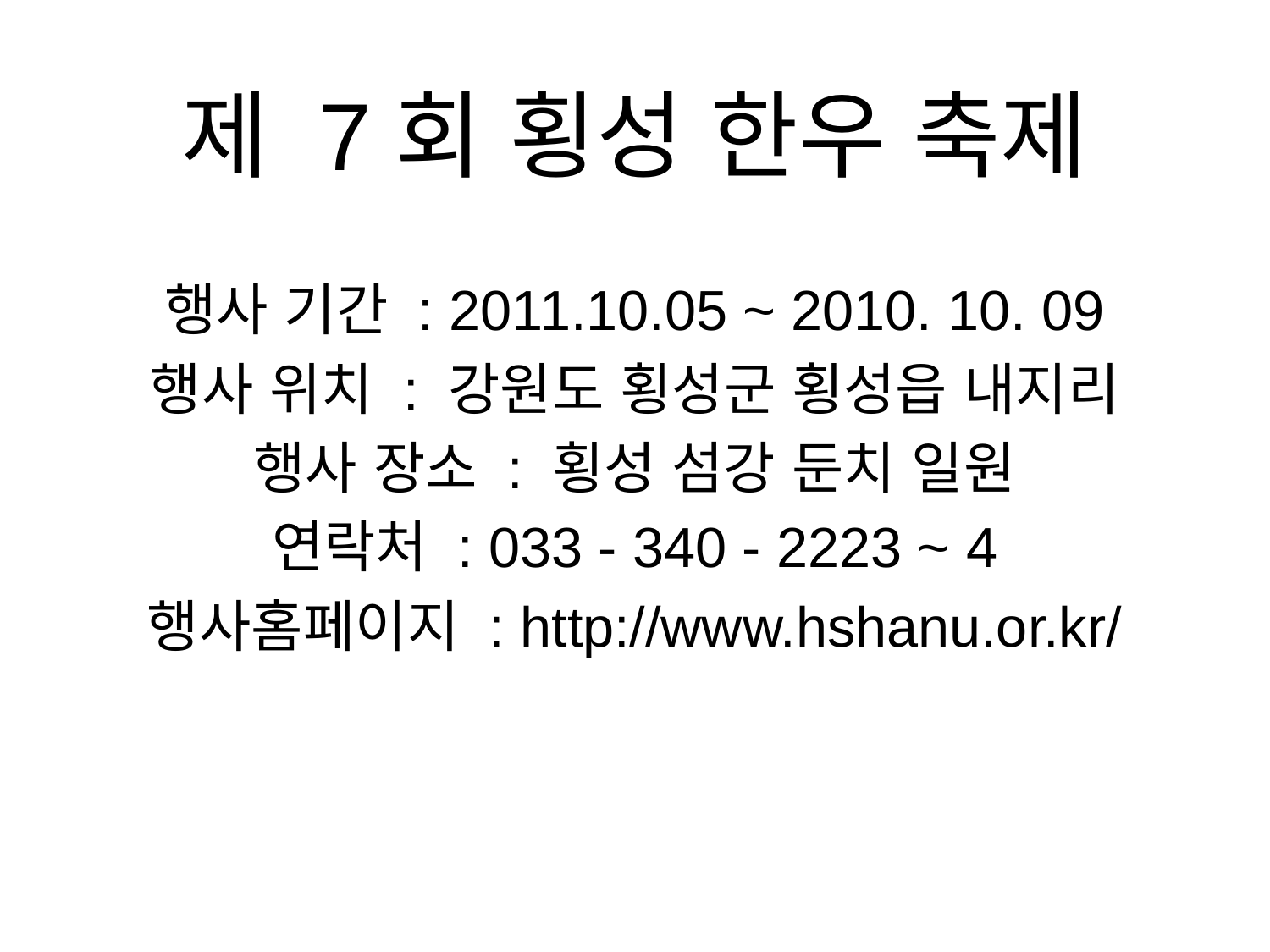

제 7회 횡성 한우 축제
행사 기간 : 2011.10.05 ~ 2010. 10. 09
행사 위치 : 강원도 횡성군 횡성읍 내지리
행사 장소 : 횡성 섬강 둔치 일원
연락처 : 033 - 340 - 2223 ~ 4
행사홈페이지 : http://www.hshanu.or.kr/